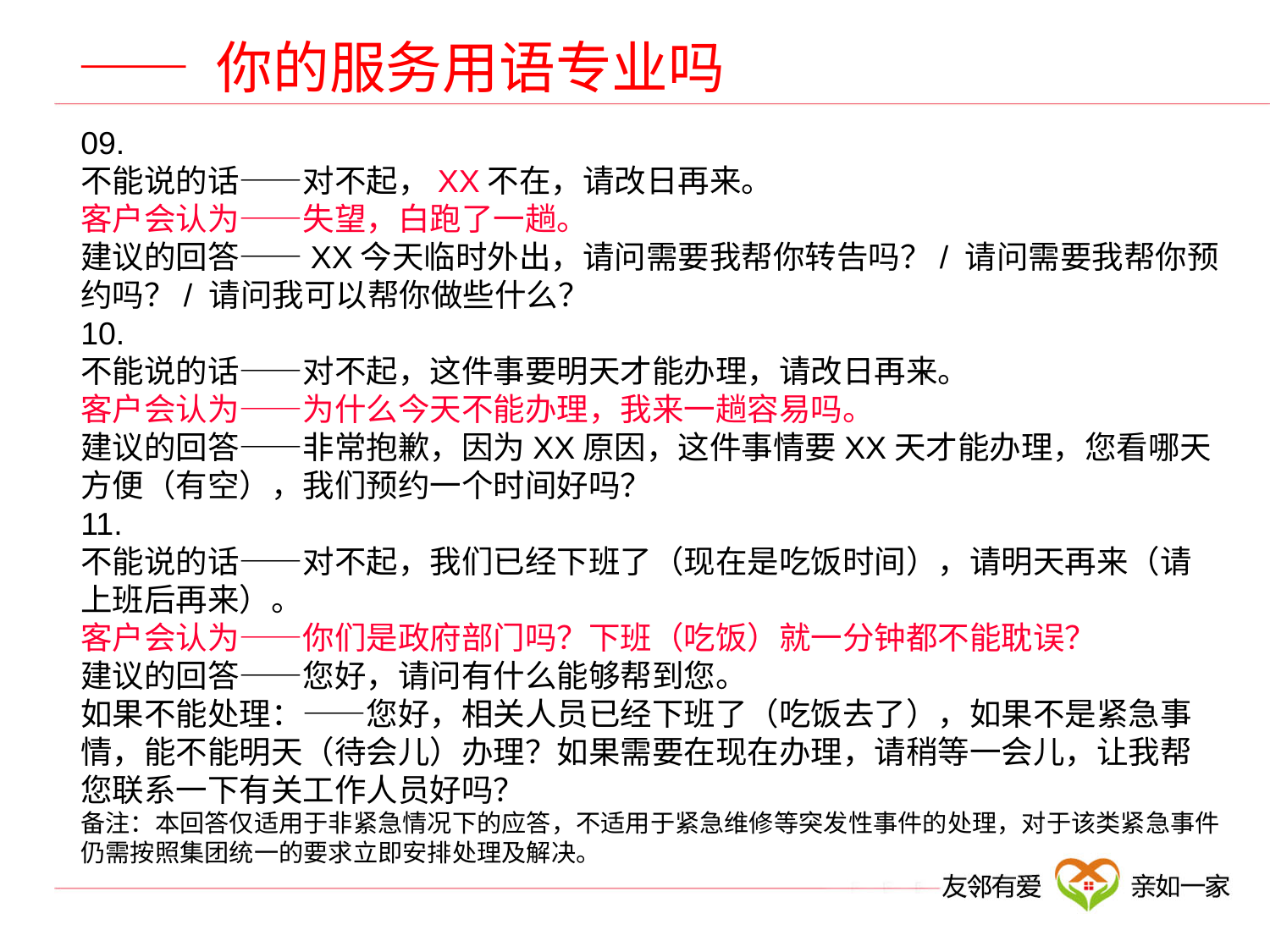

—— 你的服务用语专业吗
09.        
不能说的话——对不起，XX不在，请改日再来。
客户会认为——失望，白跑了一趟。
建议的回答——XX今天临时外出，请问需要我帮你转告吗？/ 请问需要我帮你预约吗？/ 请问我可以帮你做些什么？
10.  
不能说的话——对不起，这件事要明天才能办理，请改日再来。
客户会认为——为什么今天不能办理，我来一趟容易吗。 
建议的回答——非常抱歉，因为XX原因，这件事情要XX天才能办理，您看哪天方便（有空），我们预约一个时间好吗？
11.  
不能说的话——对不起，我们已经下班了（现在是吃饭时间），请明天再来（请上班后再来）。
客户会认为——你们是政府部门吗？下班（吃饭）就一分钟都不能耽误？
建议的回答——您好，请问有什么能够帮到您。
如果不能处理：——您好，相关人员已经下班了（吃饭去了），如果不是紧急事情，能不能明天（待会儿）办理？如果需要在现在办理，请稍等一会儿，让我帮您联系一下有关工作人员好吗？
备注：本回答仅适用于非紧急情况下的应答，不适用于紧急维修等突发性事件的处理，对于该类紧急事件仍需按照集团统一的要求立即安排处理及解决。